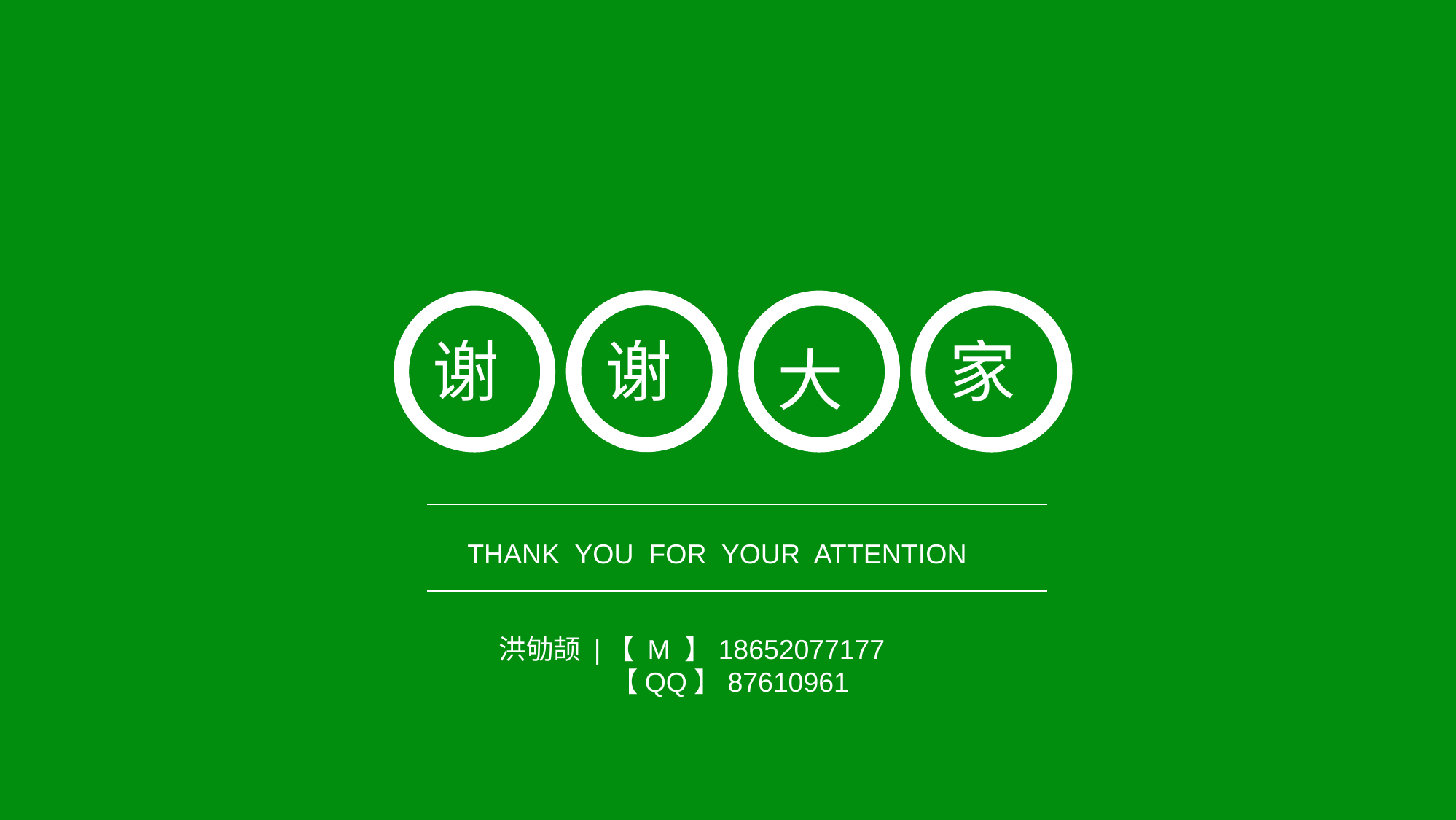

谢
谢
家
大

THANK  YOU  FOR  YOUR  ATTENTION

洪劬颉 |【 M 】18652077177
                 【QQ】87610961